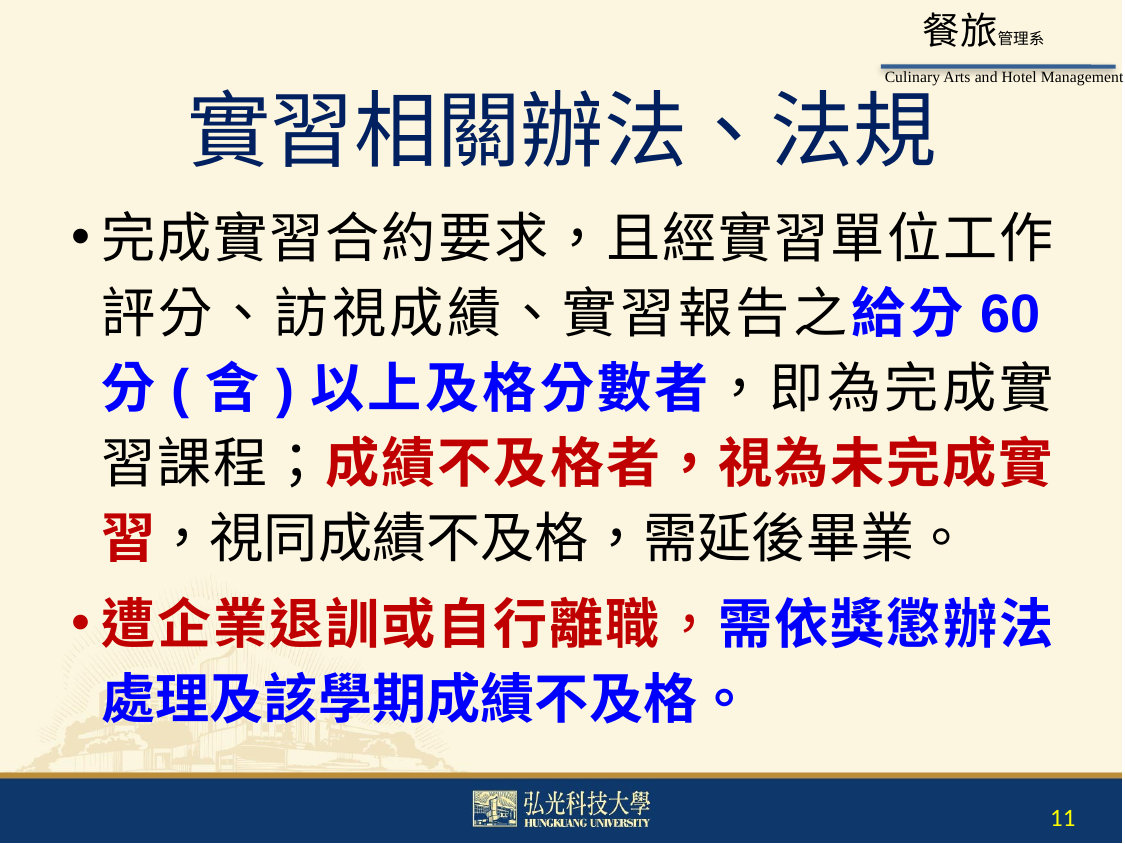

# 實習相關辦法、法規
完成實習合約要求，且經實習單位工作評分、訪視成績、實習報告之給分60分(含)以上及格分數者，即為完成實習課程；成績不及格者，視為未完成實習，視同成績不及格，需延後畢業。
遭企業退訓或自行離職，需依獎懲辦法處理及該學期成績不及格。
11